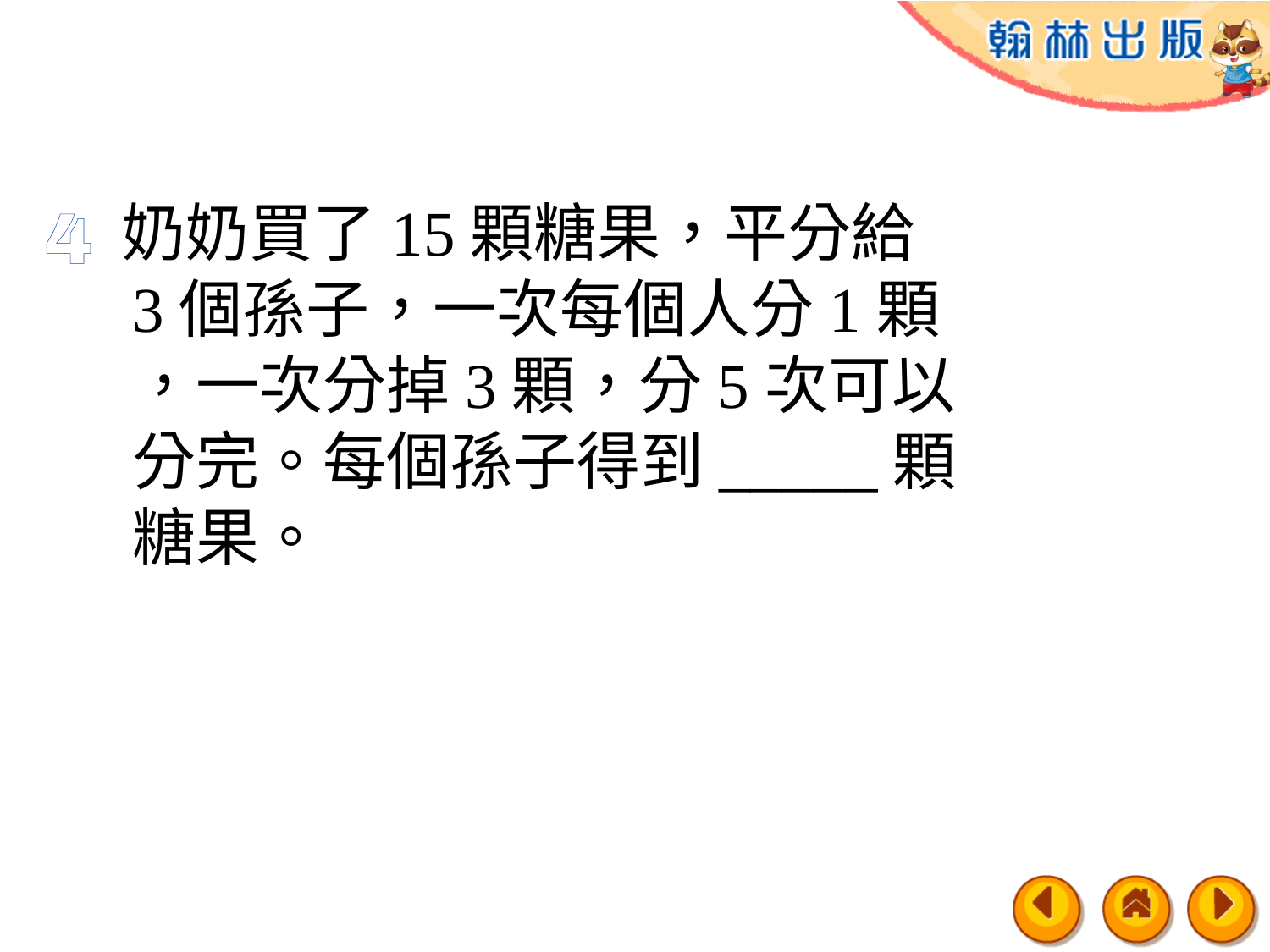

搭配頁數 P.82
奶奶買了15顆糖果，平分給
3個孫子，一次每個人分1顆
，一次分掉3顆，分5次可以
分完。每個孫子得到_____顆
糖果。
4